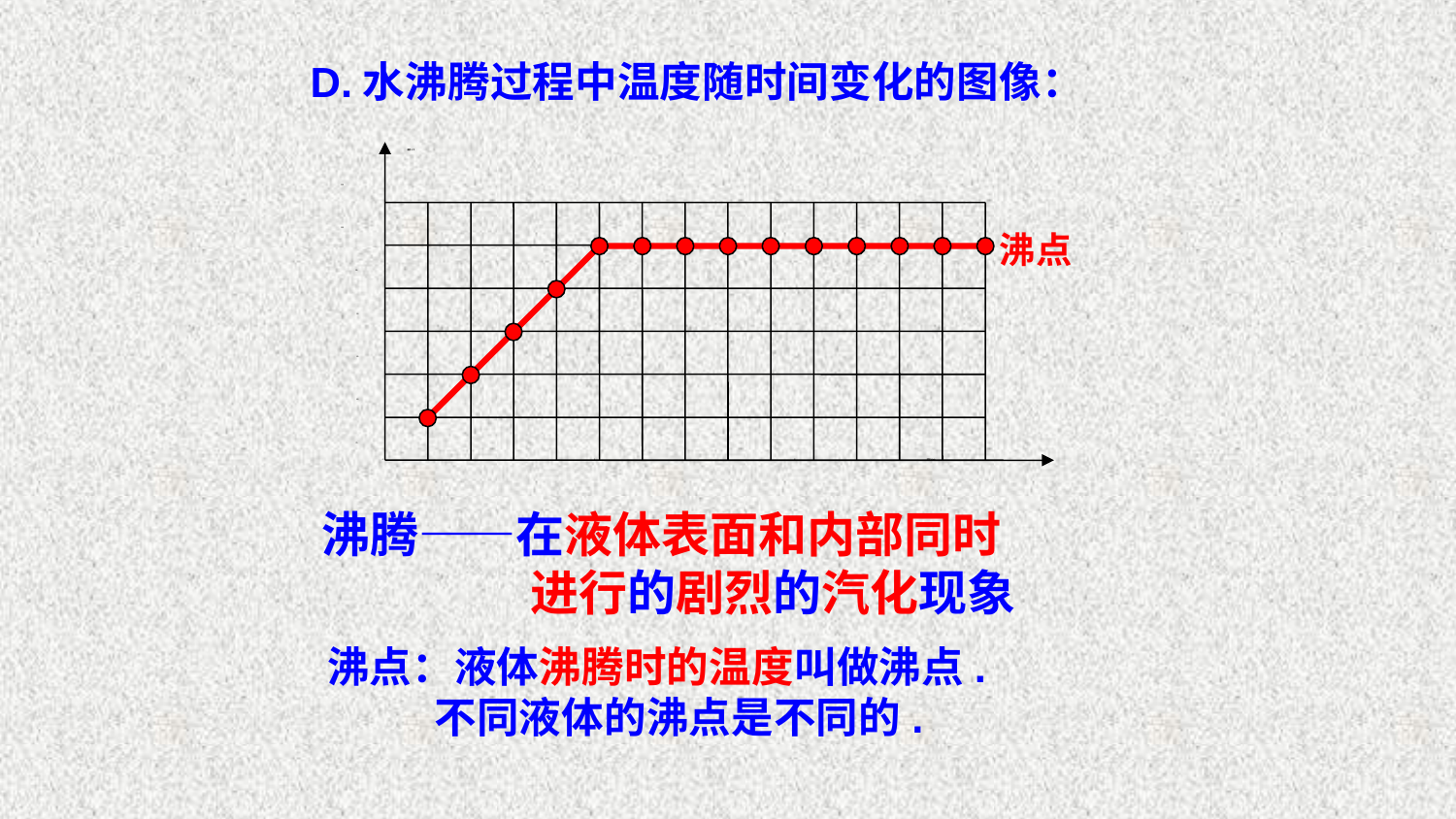

D.水沸腾过程中温度随时间变化的图像：
温度t/℃
105
100
95
90
85
80
75
5
10
时间t/min

0

沸点

沸腾——在液体表面和内部同时
                  进行的剧烈的汽化现象
沸点：液体沸腾时的温度叫做沸点.
          不同液体的沸点是不同的.